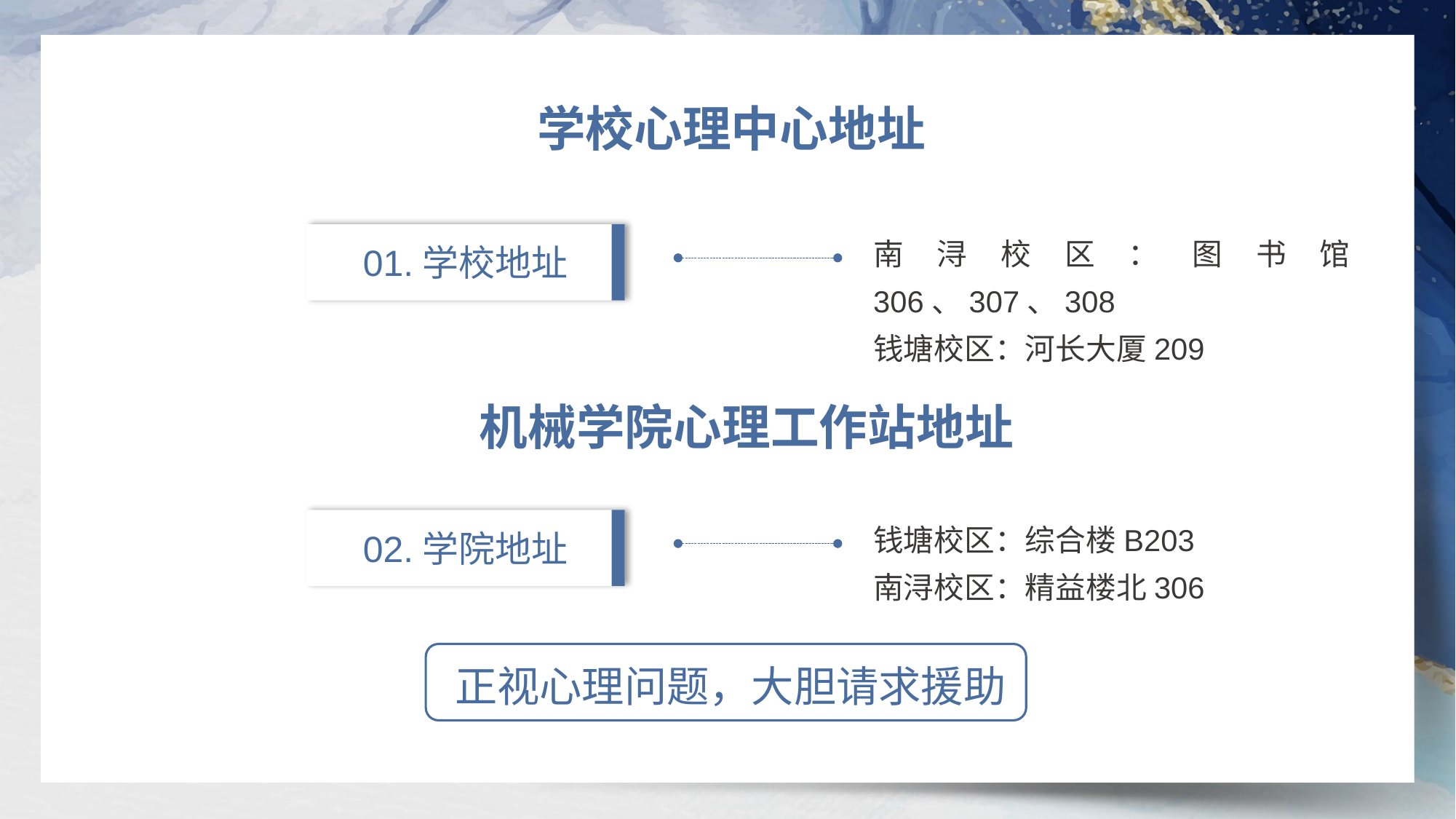

学校心理中心地址

01.学校地址
南浔校区：图书馆306、307、308
钱塘校区：河长大厦209
机械学院心理工作站地址

02.学院地址
钱塘校区：综合楼B203
南浔校区：精益楼北306

正视心理问题，大胆请求援助